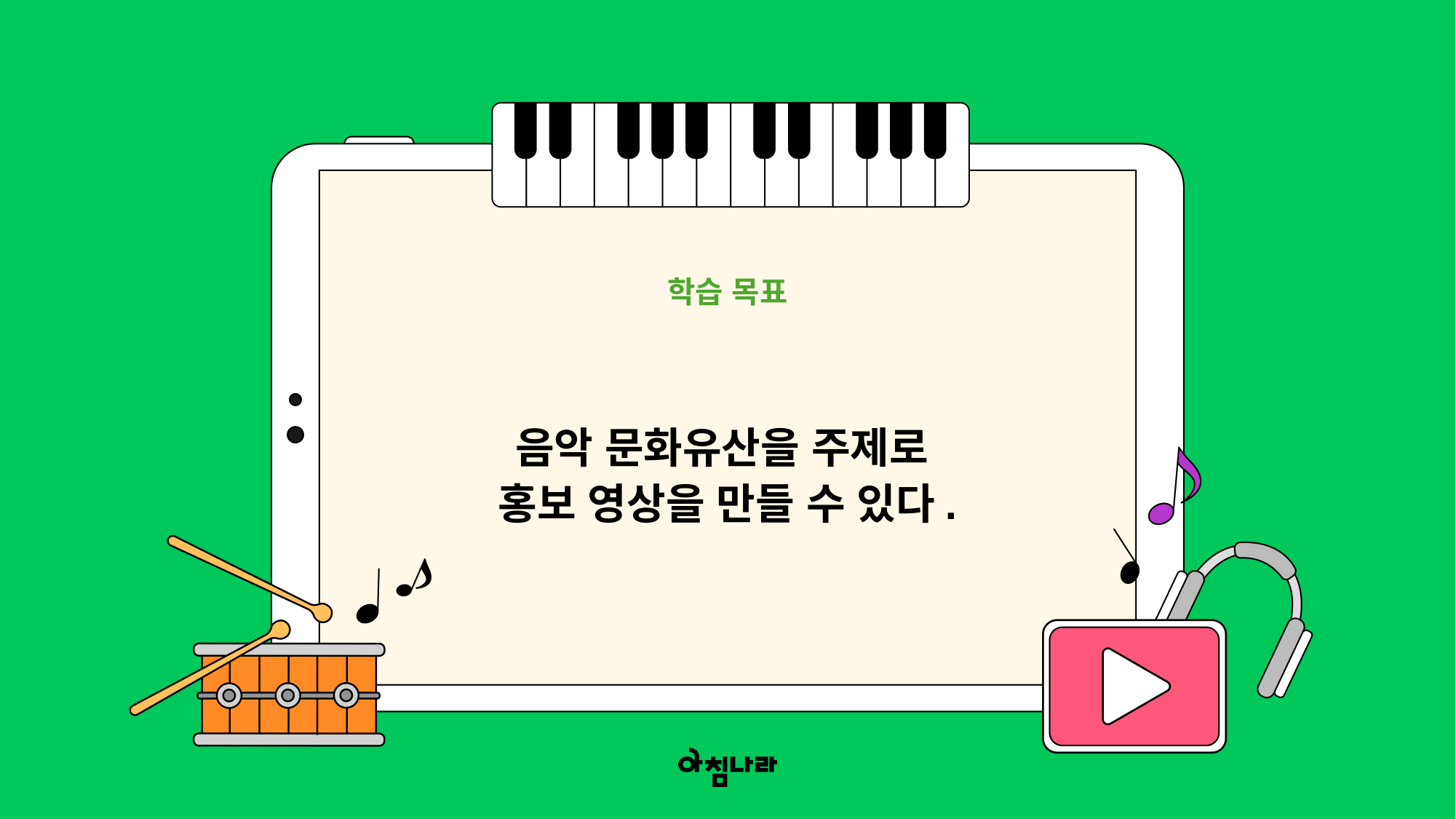

학습 목표
음악 문화유산을 주제로
홍보 영상을 만들 수 있다.